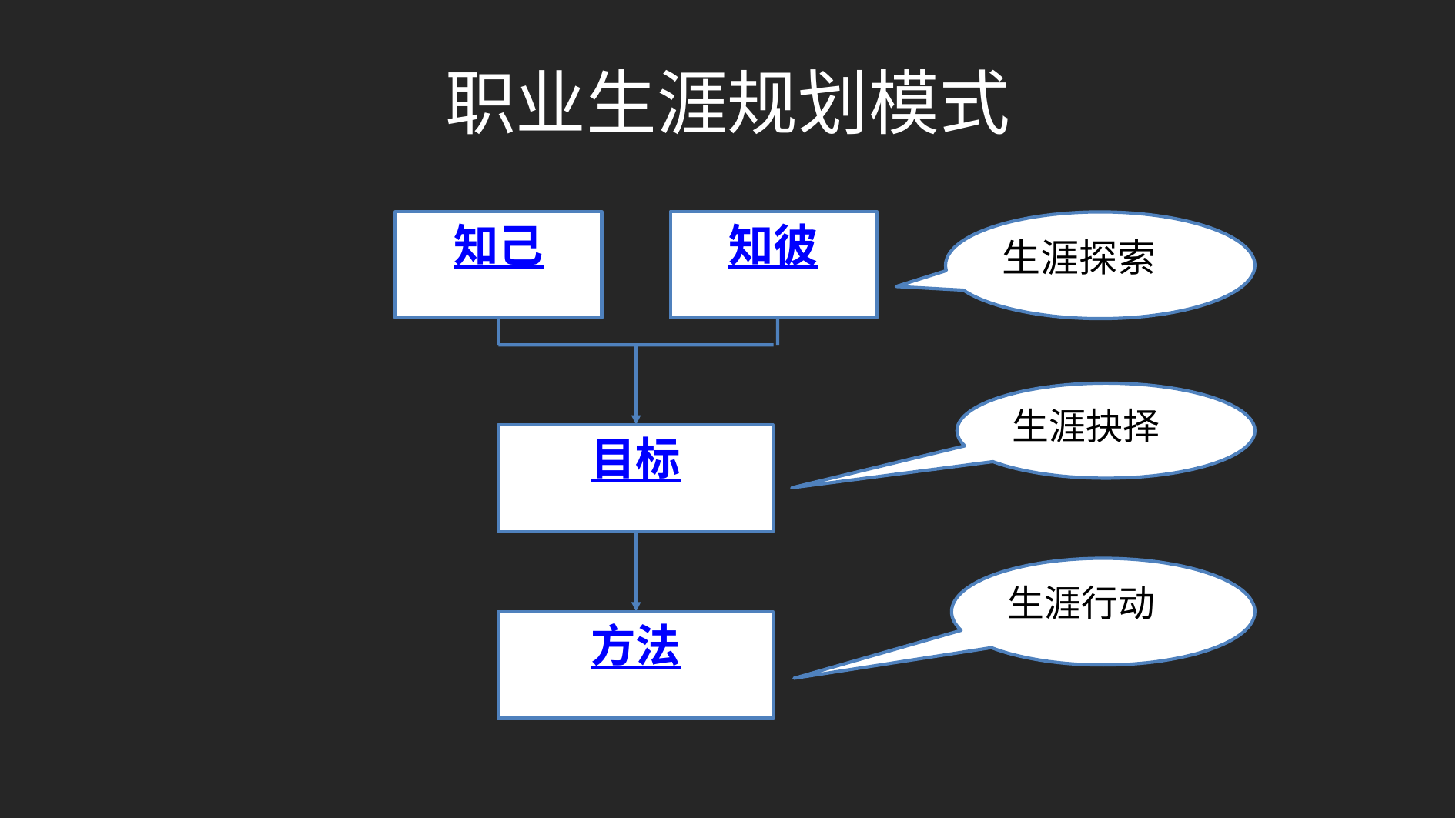

# 职业生涯规划模式
知己
知彼
生涯探索

生涯抉择
目标

生涯行动
方法